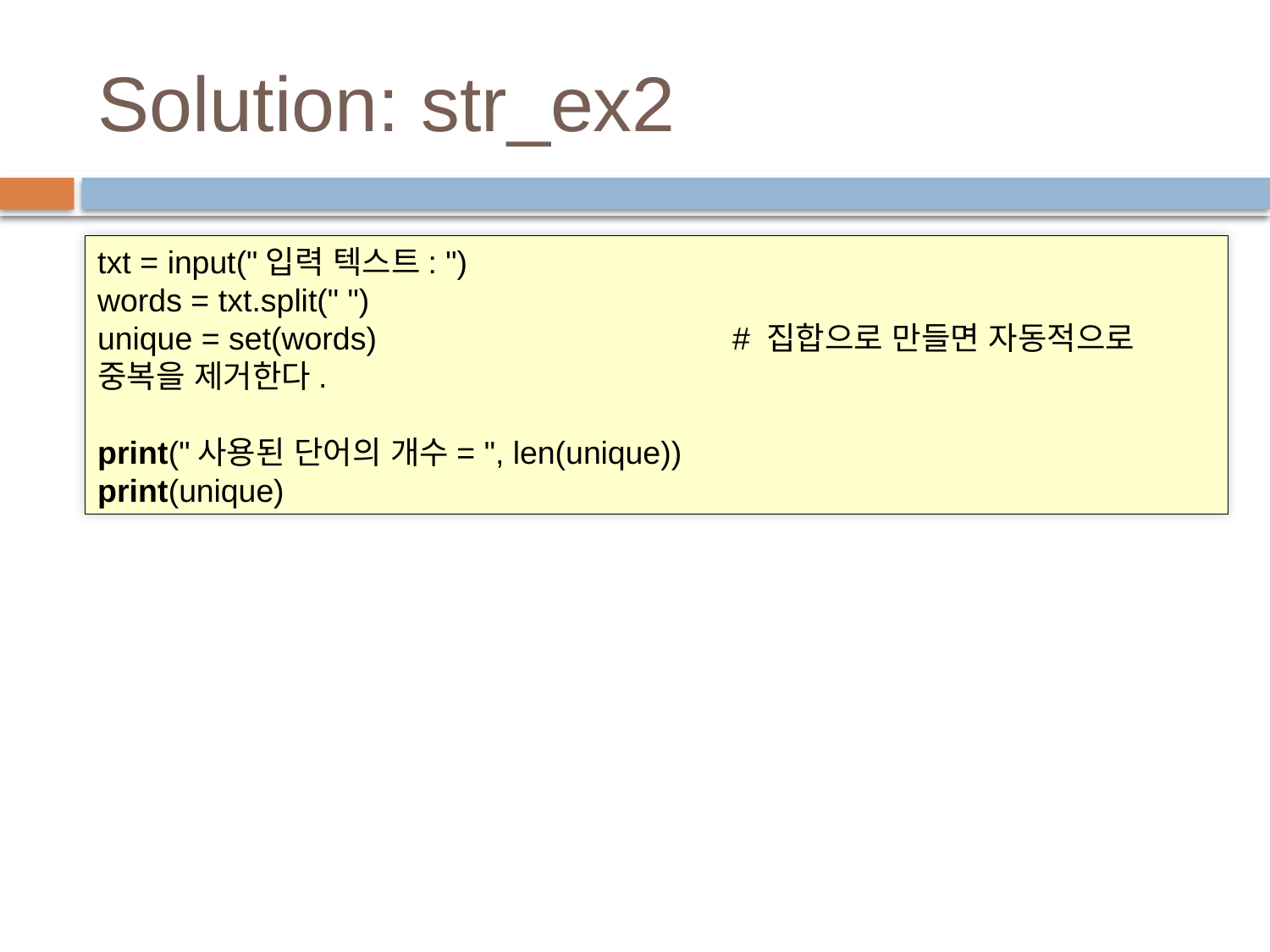

# Solution: str_ex2
txt = input("입력 텍스트: ")
words = txt.split(" ")
unique = set(words)			# 집합으로 만들면 자동적으로 중복을 제거한다.

print("사용된 단어의 개수= ", len(unique))
print(unique)